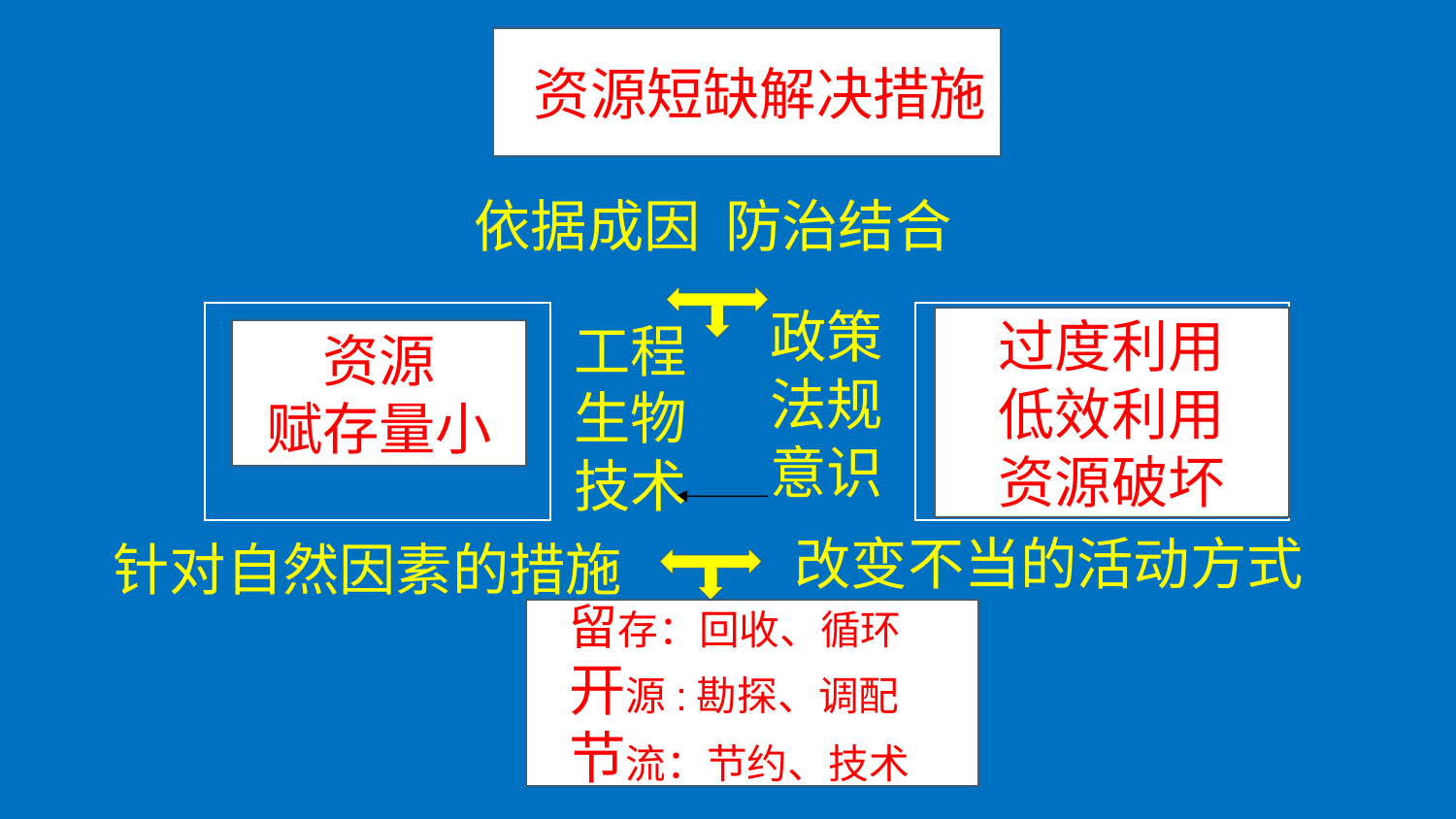

资源短缺解决措施

依据成因  防治结合

政策
法规
意识
气地水生土
脆弱因素

不合理
人类活动方式

工程
生物
技术

过度利用
低效利用
资源破坏

资源
赋存量小

改变不当的活动方式
针对自然因素的措施

留存：回收、循环
开源:勘探、调配
节流：节约、技术